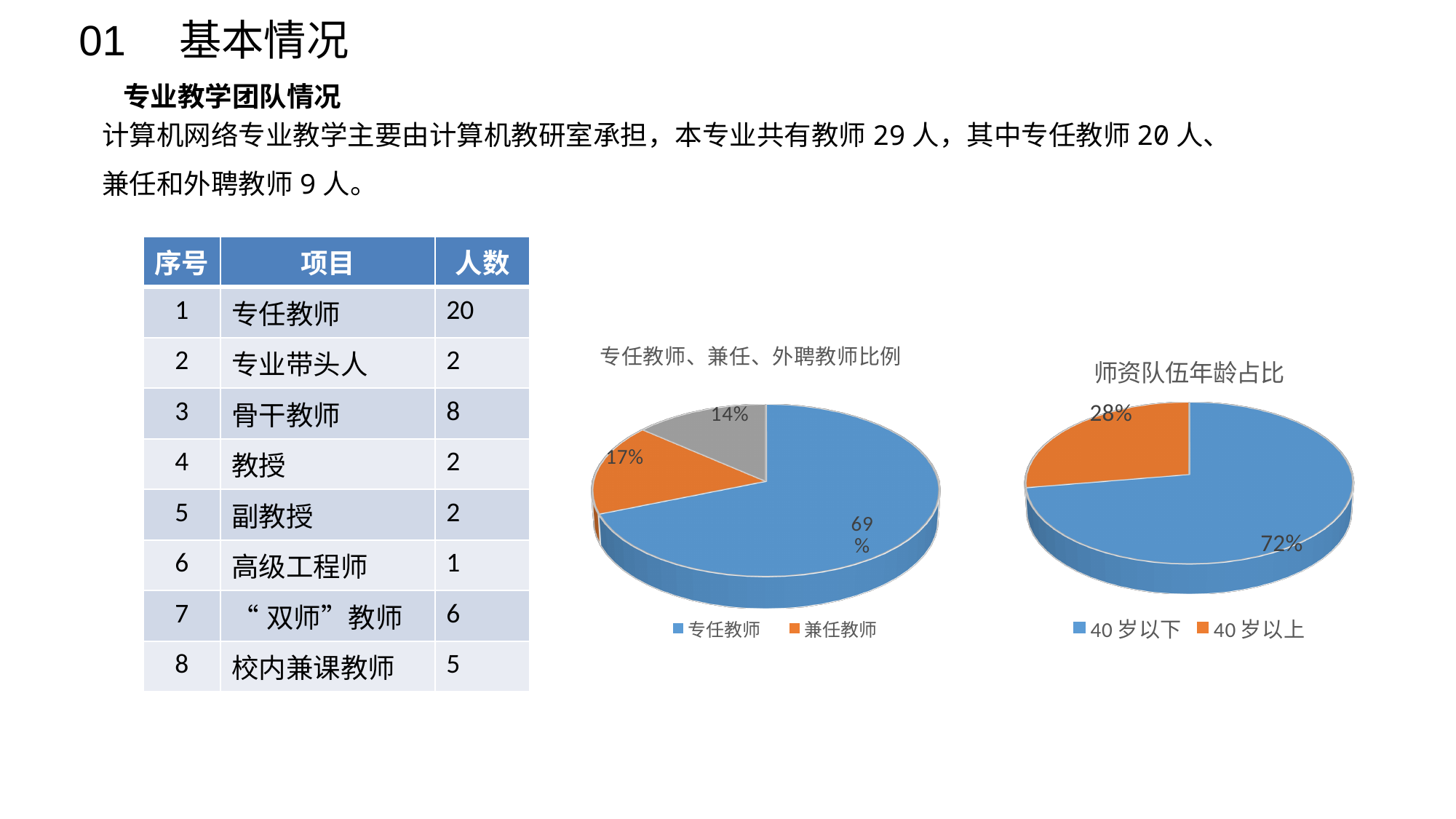

01
基本情况
专业教学团队情况
计算机网络专业教学主要由计算机教研室承担，本专业共有教师29人，其中专任教师20人、
兼任和外聘教师9人。
序号
项 目
人 数
| 序号 | 项目 | 人数 |
| --- | --- | --- |
| 1 | 专任教师 | 20 |
| 2 | 专业带头人 | 2 |
| 3 | 骨干教师 | 8 |
| 4 | 教授 | 2 |
| 5 | 副教授 | 2 |
| 6 | 高级工程师 | 1 |
| 7 | “双师”教师 | 6 |
| 8 | 校内兼课教师 | 5 |

[unsupported chart]

[unsupported chart]